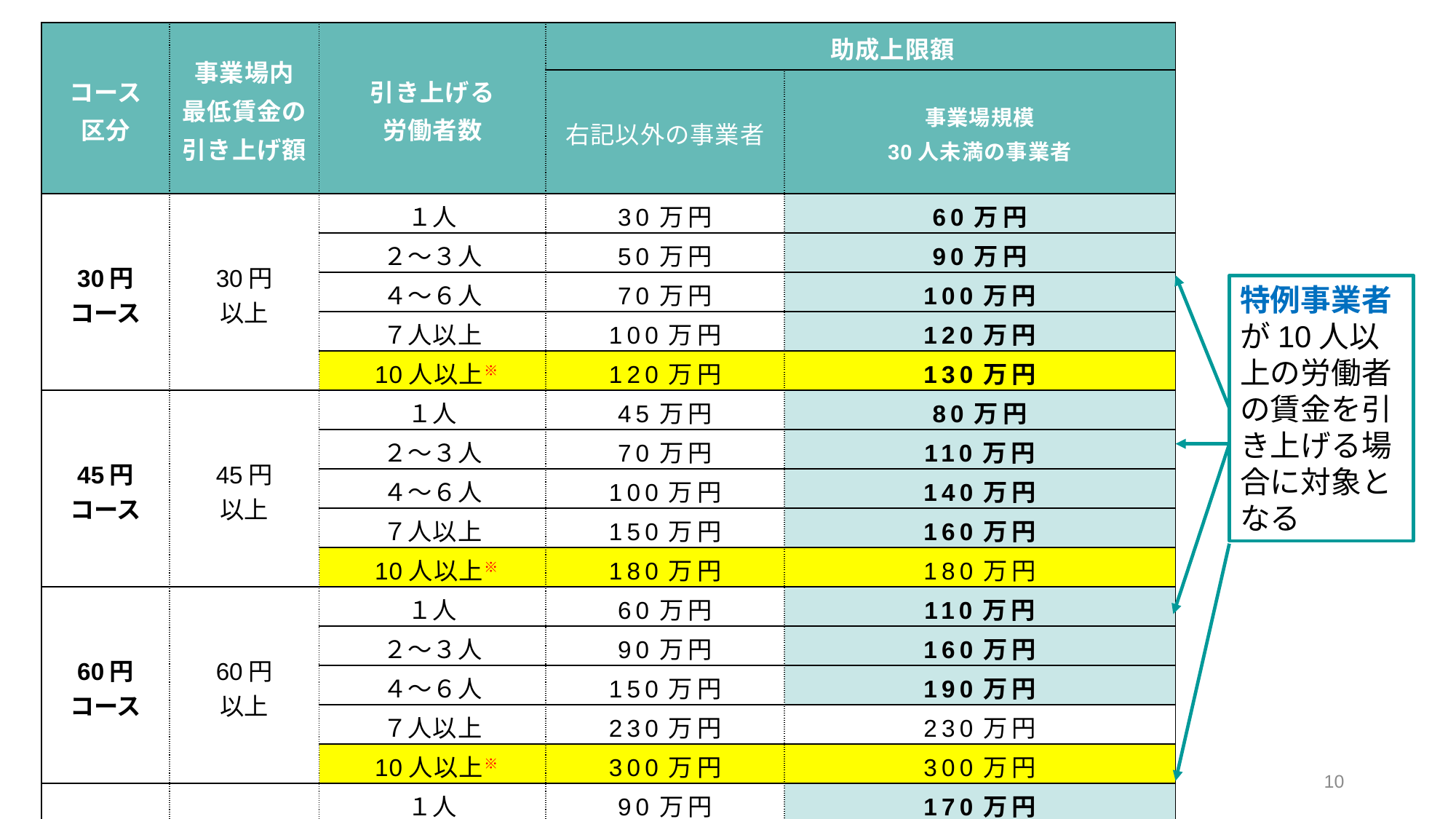

| コース 区分 | 事業場内 最低賃金の 引き上げ額 | 引き上げる 労働者数 | 助成上限額 |  |
| --- | --- | --- | --- | --- |
|  |  |  | 右記以外の事業者 | 事業場規模 30人未満の事業者 |
| 30円 コース | 30円 以上 | １人 | 30万円 | 60万円 |
|  |  | ２～３人 | 50万円 | 90万円 |
|  |  | ４～６人 | 70万円 | 100万円 |
|  |  | ７人以上 | 100万円 | 120万円 |
|  |  | 10人以上※ | 120万円 | 130万円 |
| 45円 コース | 45円 以上 | １人 | 45万円 | 80万円 |
|  |  | ２～３人 | 70万円 | 110万円 |
|  |  | ４～６人 | 100万円 | 140万円 |
|  |  | ７人以上 | 150万円 | 160万円 |
|  |  | 10人以上※ | 180万円 | 180万円 |
| 60円 コース | 60円 以上 | １人 | 60万円 | 110万円 |
|  |  | ２～３人 | 90万円 | 160万円 |
|  |  | ４～６人 | 150万円 | 190万円 |
|  |  | ７人以上 | 230万円 | 230万円 |
|  |  | 10人以上※ | 300万円 | 300万円 |
| 90円 コース | 90円 以上 | １人 | 90万円 | 170万円 |
|  |  | ２～３人 | 150万円 | 240万円 |
|  |  | ４～６人 | 270万円 | 290万円 |
|  |  | ７人以上 | 450万円 | 450万円 |
|  |  | 10人以上※ | 600万円 | 600万円 |
特例事業者が10人以上の労働者の賃金を引き上げる場合に対象となる
10